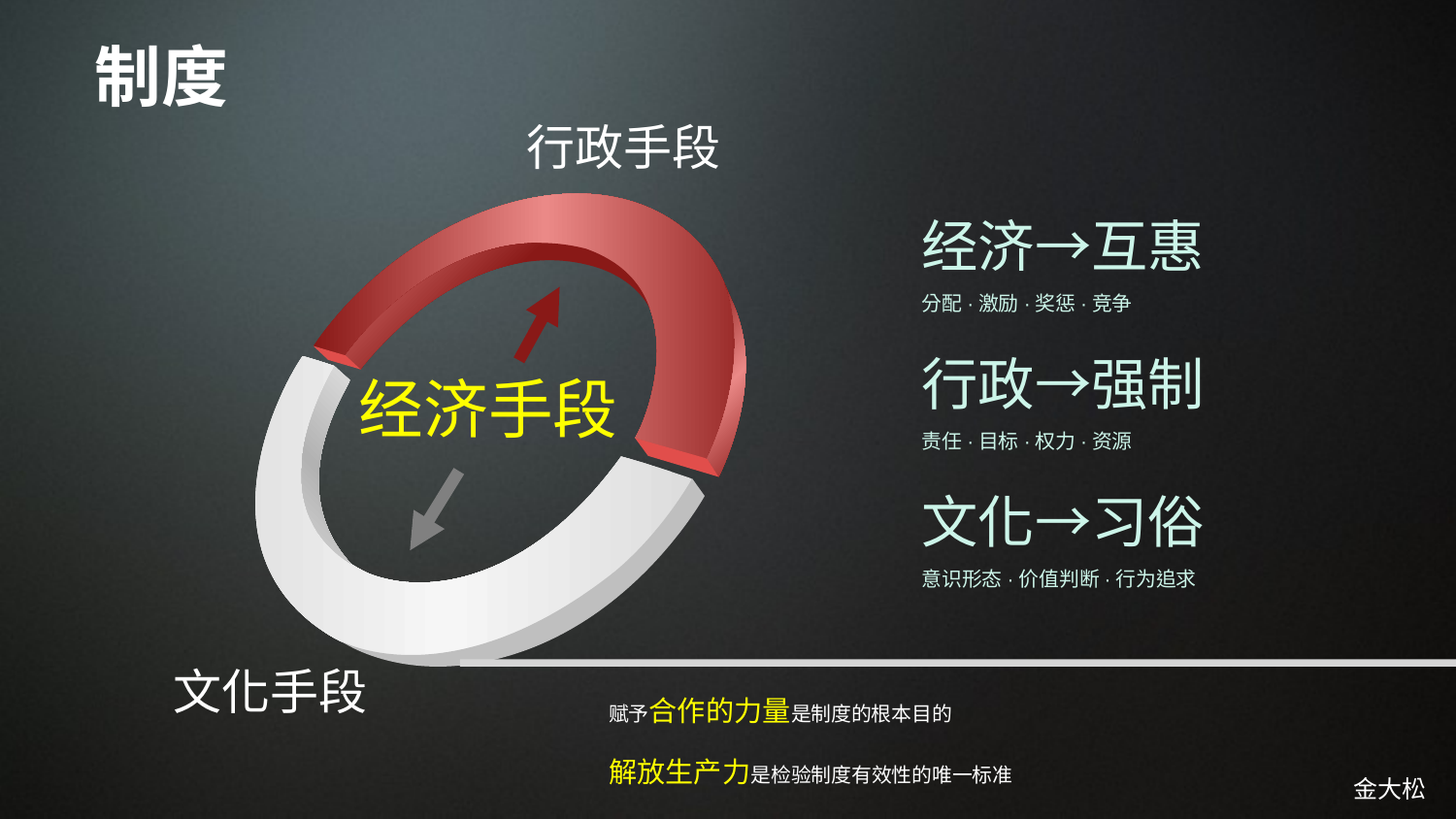

# 制度
经济→互惠
分配·激励·奖惩·竞争
行政→强制
责任·目标·权力·资源
文化→习俗
意识形态·价值判断·行为追求
行政手段

经济手段

文化手段

赋予合作的力量是制度的根本目的
解放生产力是检验制度有效性的唯一标准